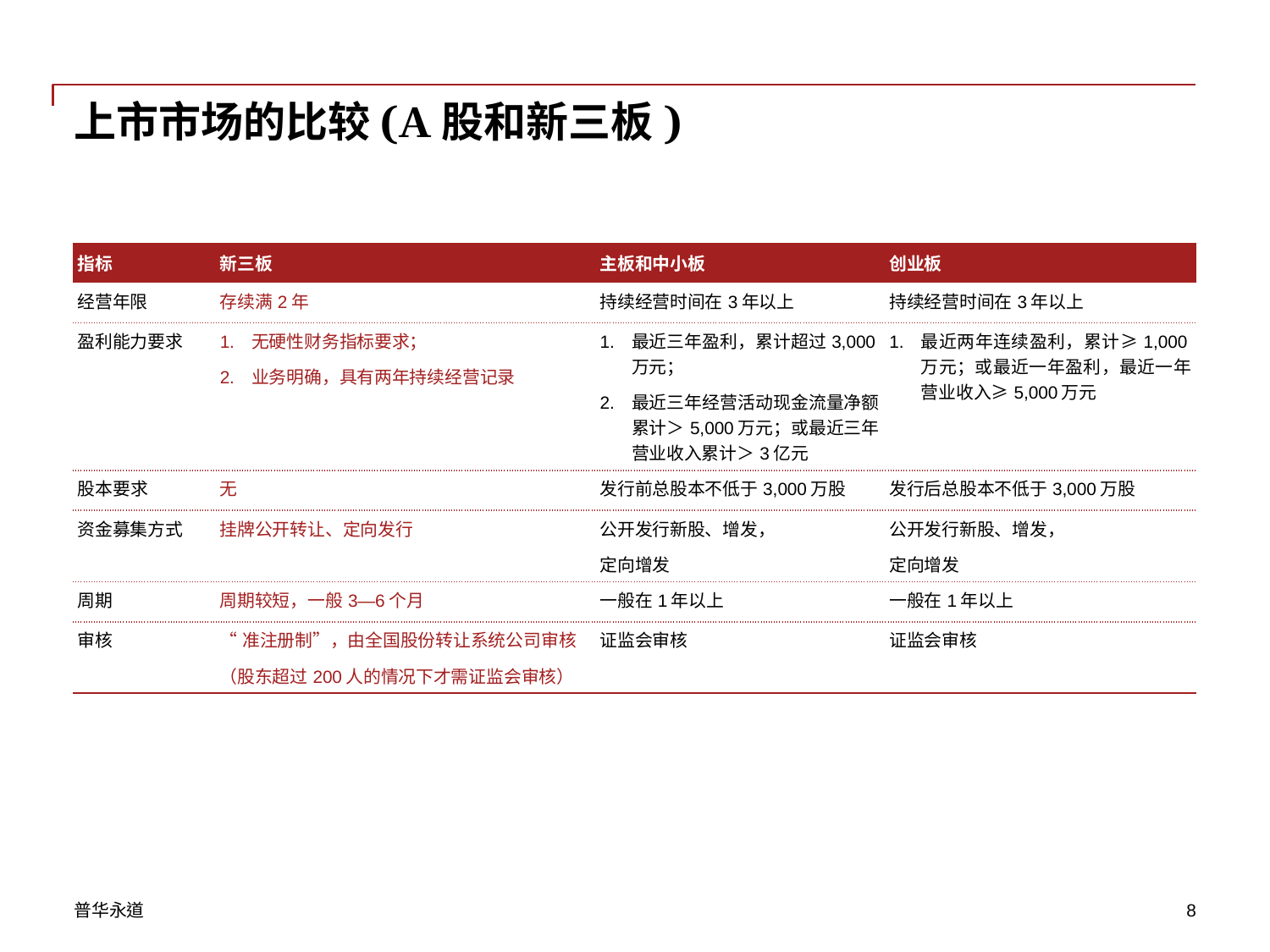

# 上市市场的比较(A股和新三板)
| 指标 | 新三板 | 主板和中小板 | 创业板 |
| --- | --- | --- | --- |
| 经营年限 | 存续满2年 | 持续经营时间在3年以上 | 持续经营时间在3年以上 |
| 盈利能力要求 | 无硬性财务指标要求； 业务明确，具有两年持续经营记录 | 最近三年盈利，累计超过3,000万元； 最近三年经营活动现金流量净额累计＞5,000万元；或最近三年营业收入累计＞3亿元 | 最近两年连续盈利，累计≥1,000万元；或最近一年盈利，最近一年营业收入≥5,000万元 |
| 股本要求 | 无 | 发行前总股本不低于3,000万股 | 发行后总股本不低于3,000万股 |
| 资金募集方式 | 挂牌公开转让、定向发行 | 公开发行新股、增发， 定向增发 | 公开发行新股、增发， 定向增发 |
| 周期 | 周期较短，一般3—6个月 | 一般在1年以上 | 一般在1年以上 |
| 审核 | “准注册制”，由全国股份转让系统公司审核 （股东超过200人的情况下才需证监会审核） | 证监会审核 | 证监会审核 |
8